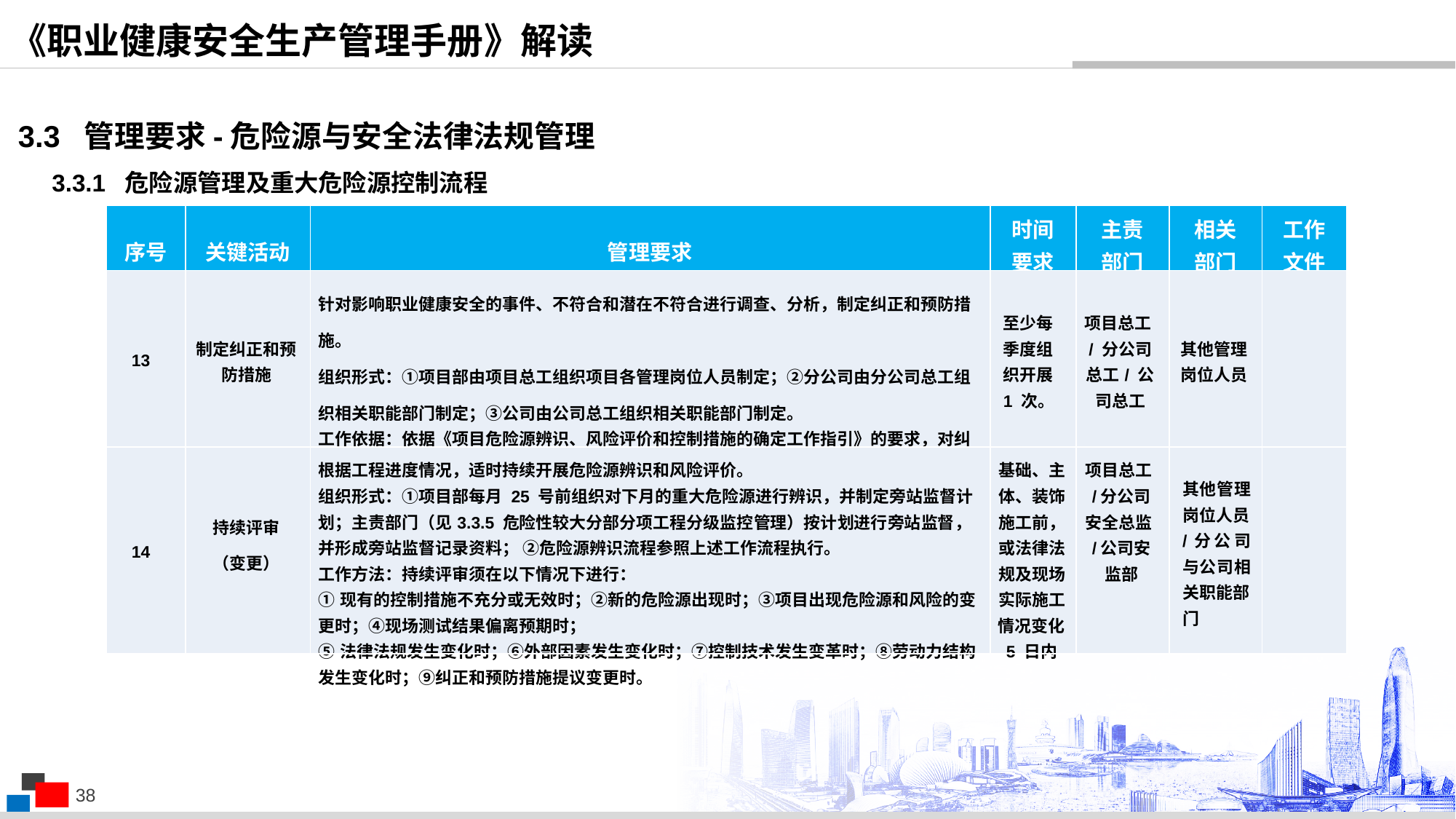

《职业健康安全生产管理手册》解读
3.3  管理要求-危险源与安全法律法规管理
3.3.1  危险源管理及重大危险源控制流程
| 序号 | 关键活动 | 管理要求 | 时间 要求 | 主责 部门 | 相关 部门 | 工作 文件 |
| --- | --- | --- | --- | --- | --- | --- |
| 13 | 制定纠正和预防措施 | 针对影响职业健康安全的事件、不符合和潜在不符合进行调查、分析，制定纠正和预防措施。 组织形式：①项目部由项目总工组织项目各管理岗位人员制定；②分公司由分公司总工组织相关职能部门制定；③公司由公司总工组织相关职能部门制定。 工作依据：依据《项目危险源辨识、风险评价和控制措施的确定工作指引》的要求，对纠正和预防措施的需求进行识别，并据此制定纠正和预防措施。 | 至少每季度组织开展 1 次。 | 项目总工/ 分公司总工/ 公司总工 | 其他管理岗位人员 |  |
| 14 | 持续评审 （变更） | 根据工程进度情况，适时持续开展危险源辨识和风险评价。 组织形式：①项目部每月 25 号前组织对下月的重大危险源进行辨识，并制定旁站监督计划；主责部门（见3.3.5 危险性较大分部分项工程分级监控管理）按计划进行旁站监督，并形成旁站监督记录资料； ②危险源辨识流程参照上述工作流程执行。 工作方法：持续评审须在以下情况下进行： ①现有的控制措施不充分或无效时；②新的危险源出现时；③项目出现危险源和风险的变更时；④现场测试结果偏离预期时； ⑤法律法规发生变化时；⑥外部因素发生变化时；⑦控制技术发生变革时；⑧劳动力结构发生变化时；⑨纠正和预防措施提议变更时。 | 基础、主体、装饰施工前，或法律法规及现场实际施工情况变化5 日内 | 项目总工/分公司安全总监/公司安监部 | 其他管理岗位人员 /分公司与公司相关职能部 门 |  |